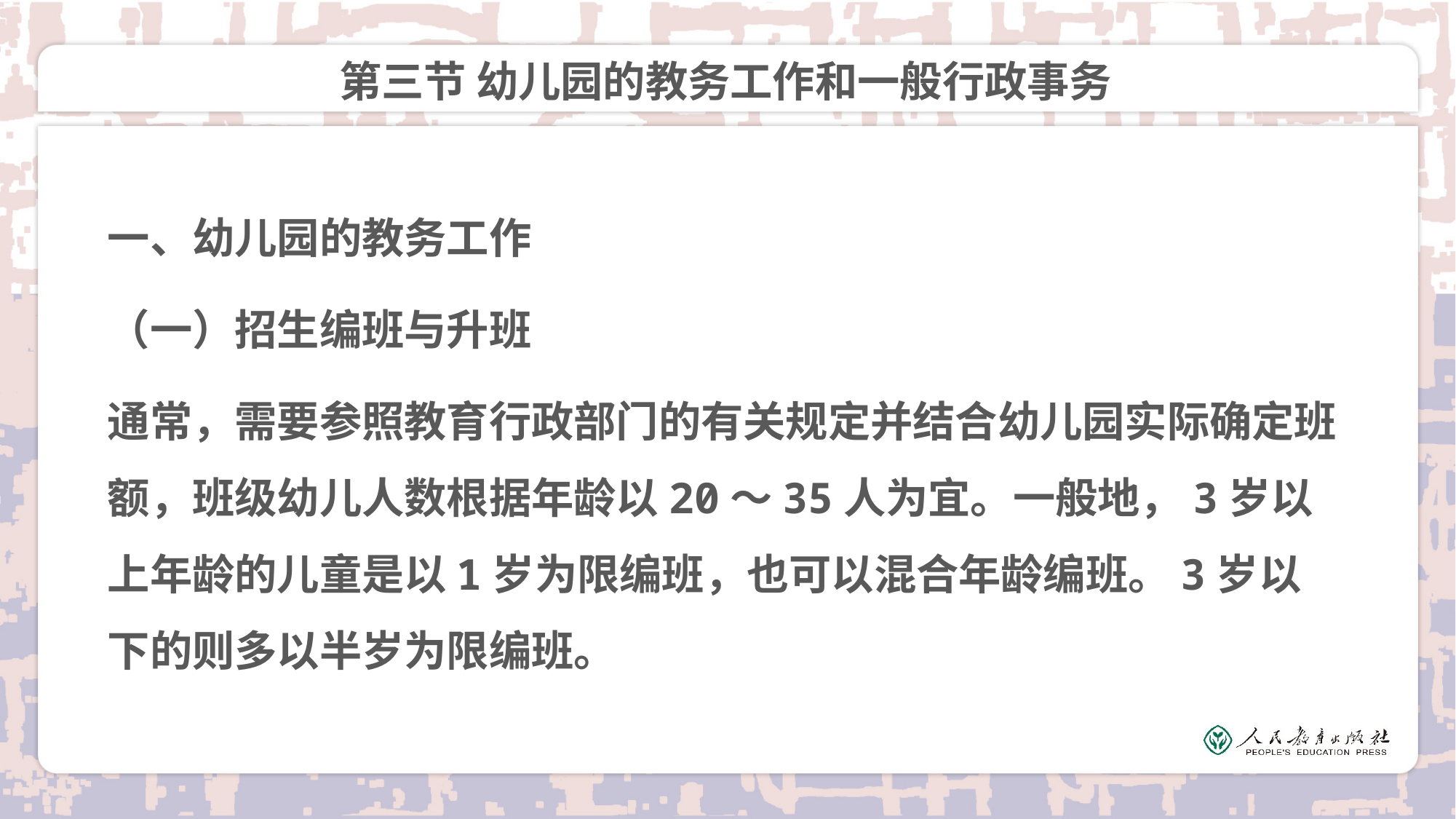

# 第三节 幼儿园的教务工作和一般行政事务
一、幼儿园的教务工作
（一）招生编班与升班
通常，需要参照教育行政部门的有关规定并结合幼儿园实际确定班额，班级幼儿人数根据年龄以20～35人为宜。一般地，3岁以上年龄的儿童是以1岁为限编班，也可以混合年龄编班。3岁以下的则多以半岁为限编班。